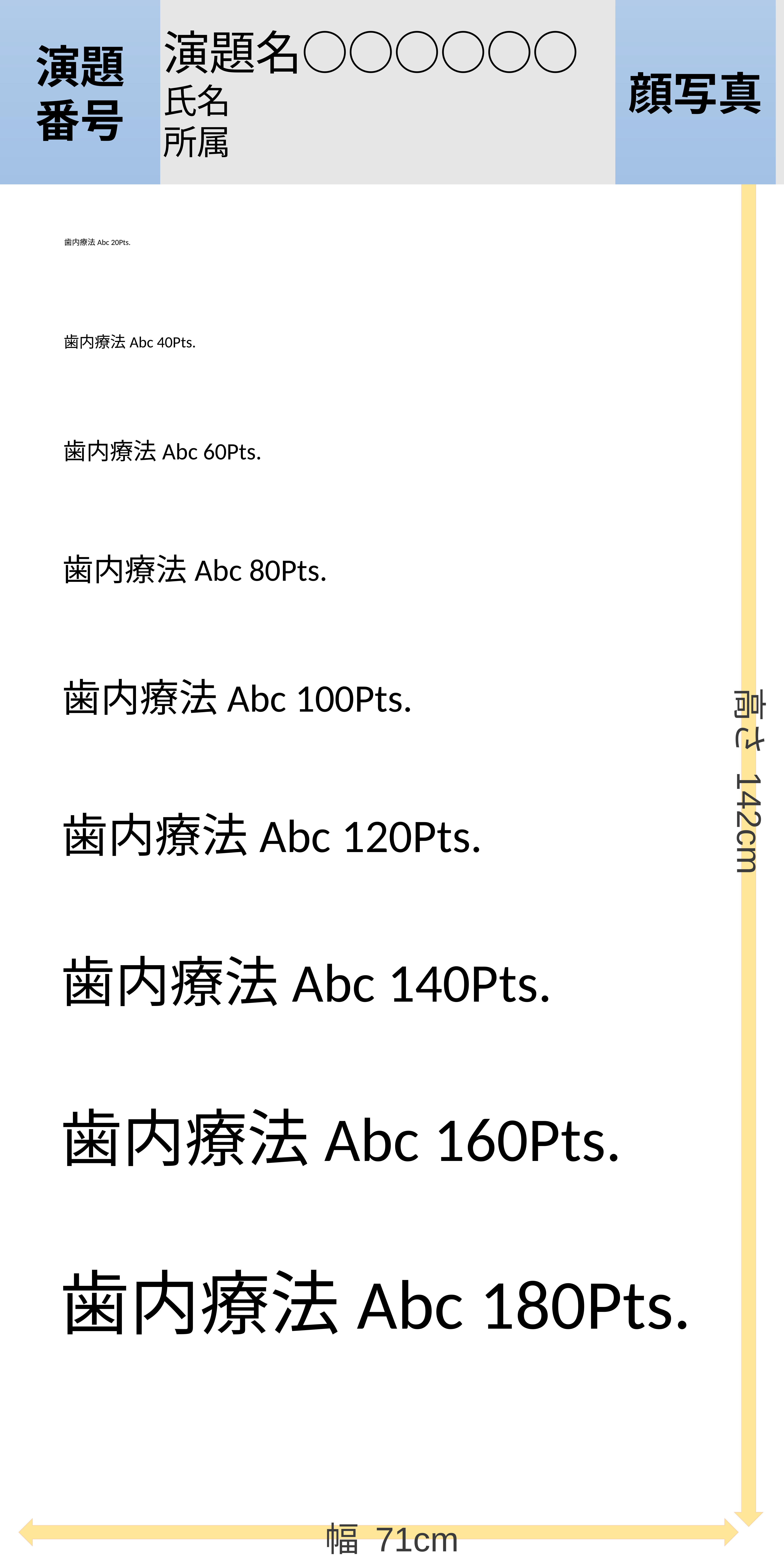

演題
番号
顔写真
演題名○○○○○○
氏名
所属

歯内療法Abc 20Pts.
歯内療法Abc 40Pts.
歯内療法Abc 60Pts.
歯内療法Abc 80Pts.
歯内療法Abc 100Pts.
高さ 142cm
歯内療法Abc 120Pts.
歯内療法Abc 140Pts.
歯内療法Abc 160Pts.
歯内療法Abc 180Pts.
幅 71cm